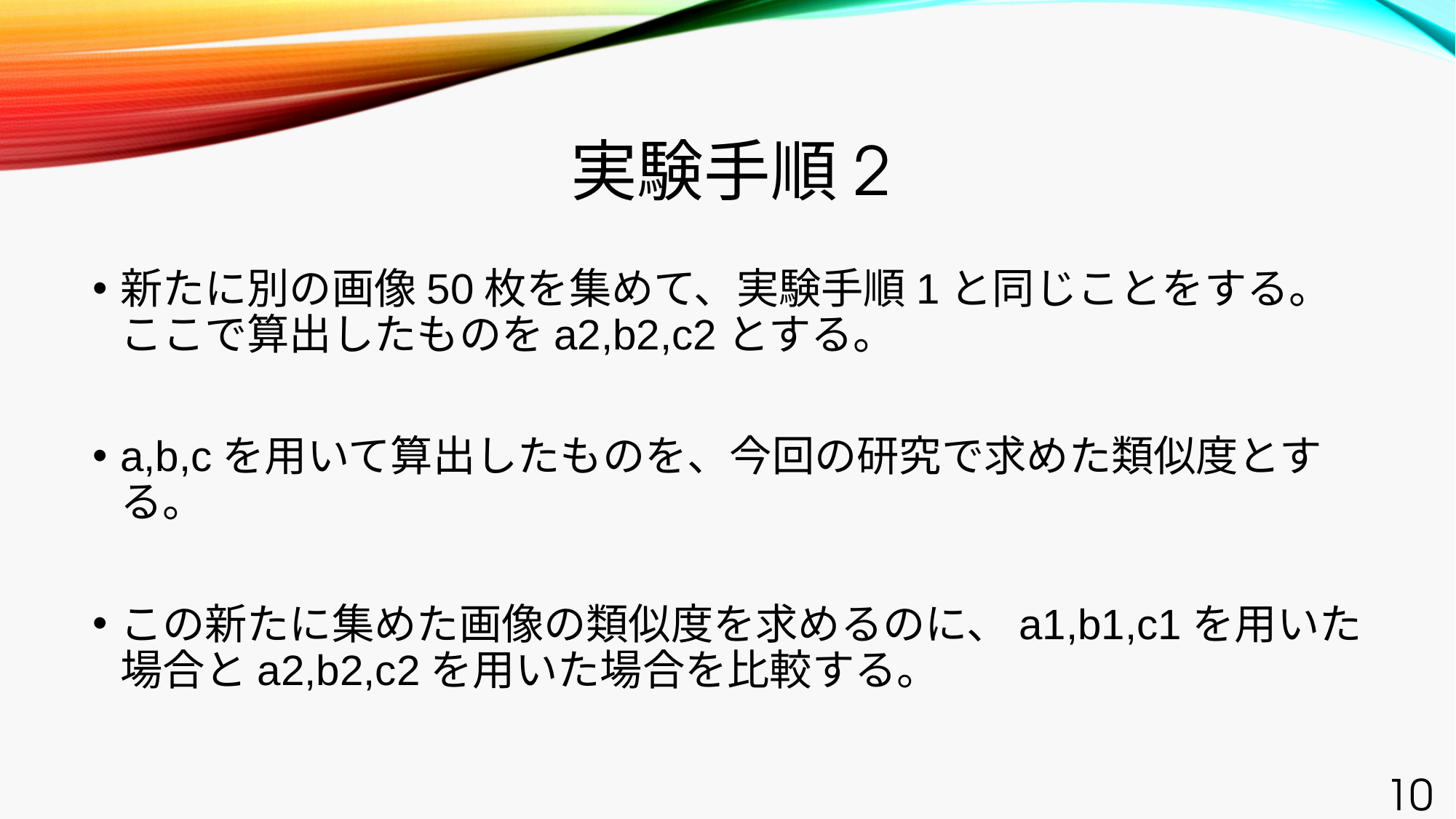

# 実験手順2
新たに別の画像50枚を集めて、実験手順1と同じことをする。ここで算出したものをa2,b2,c2とする。

a,b,cを用いて算出したものを、今回の研究で求めた類似度とする。

この新たに集めた画像の類似度を求めるのに、a1,b1,c1を用いた場合とa2,b2,c2を用いた場合を比較する。

10